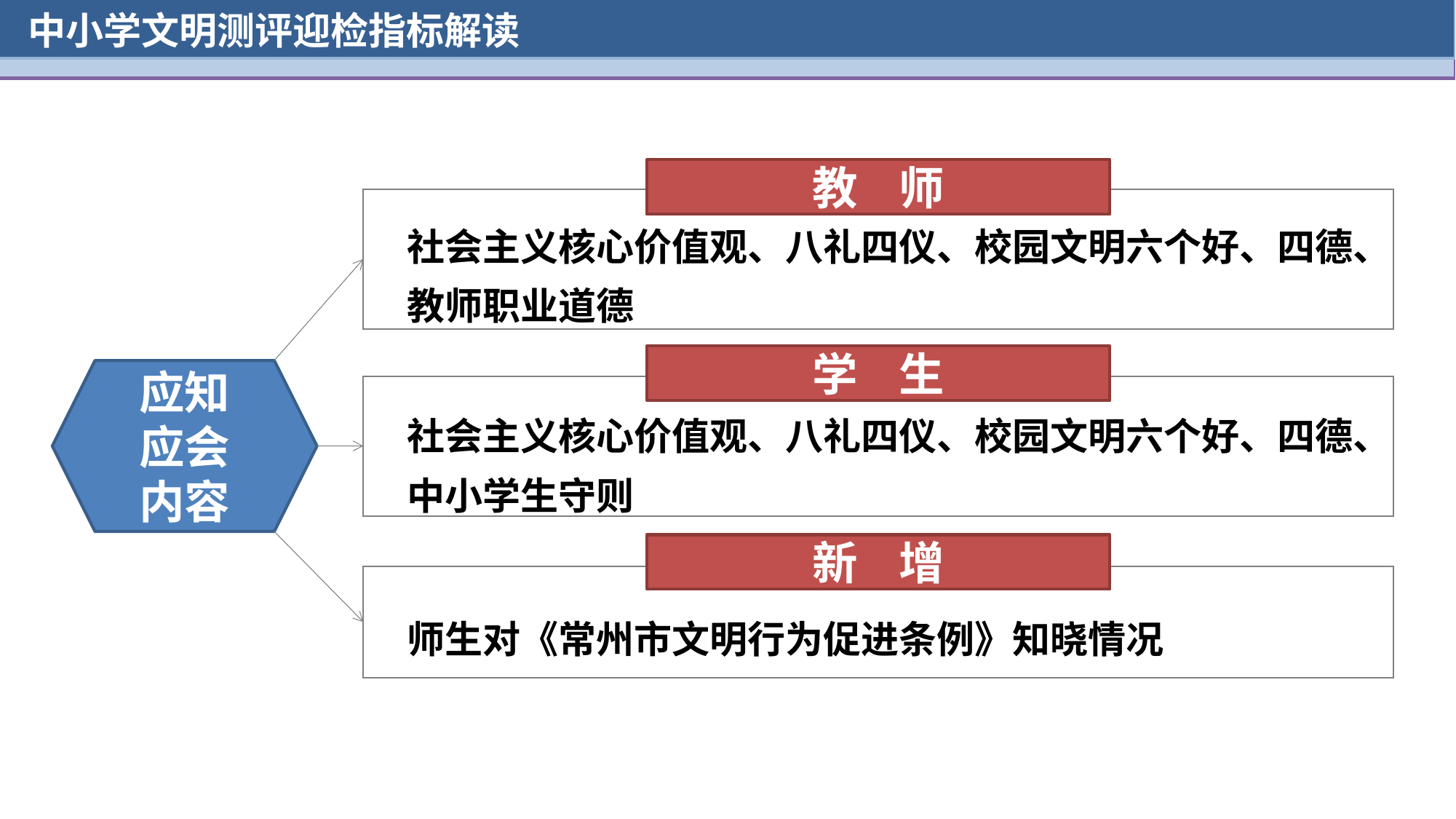

LOGO
中小学文明测评迎检指标解读

教    师

社会主义核心价值观、八礼四仪、校园文明六个好、四德、教师职业道德
学    生
应知
应会
内容

社会主义核心价值观、八礼四仪、校园文明六个好、四德、中小学生守则
新    增

师生对《常州市文明行为促进条例》知晓情况